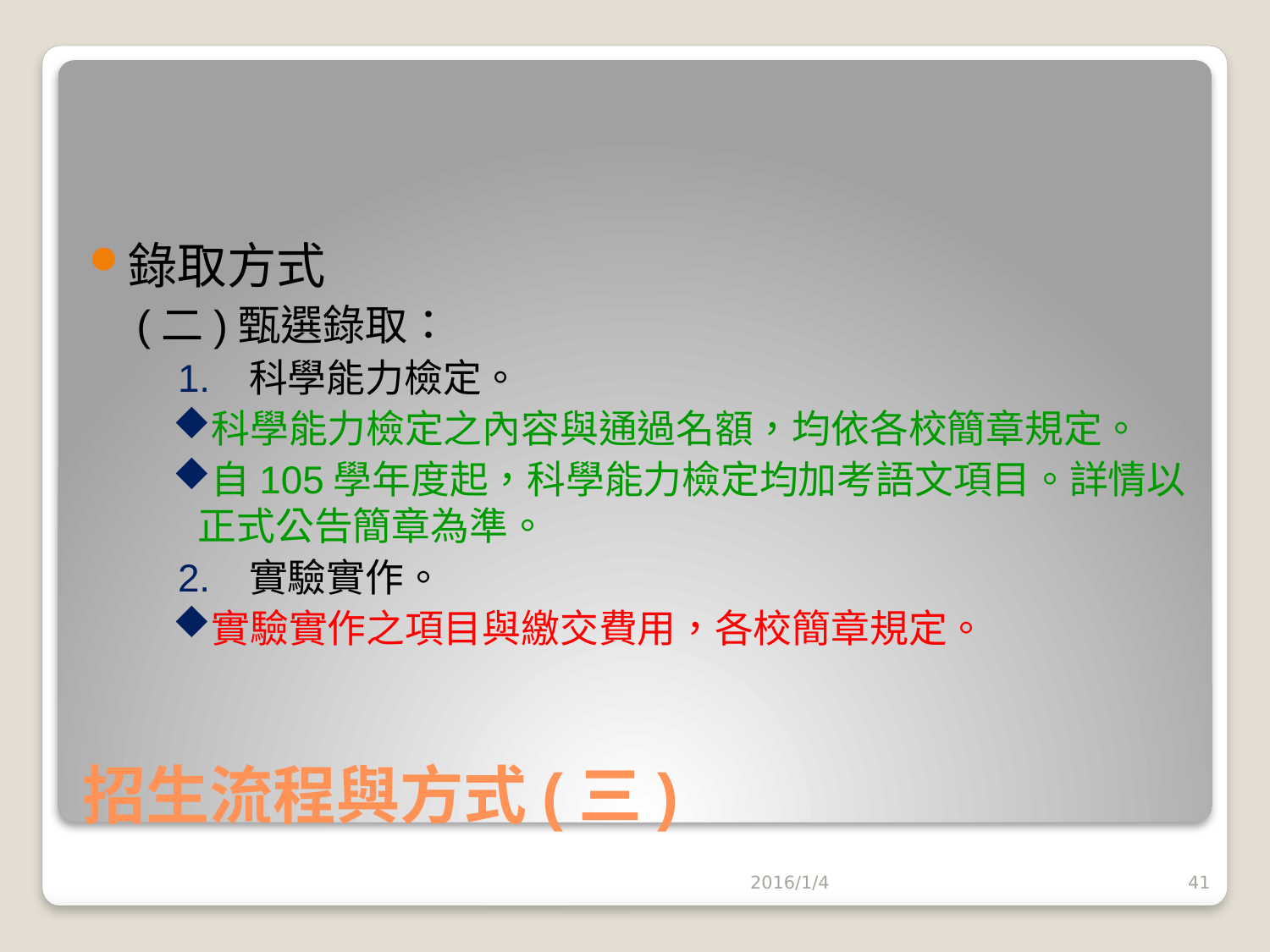

錄取方式
(二)甄選錄取：
科學能力檢定。
科學能力檢定之內容與通過名額，均依各校簡章規定。
自105學年度起，科學能力檢定均加考語文項目。詳情以正式公告簡章為準。
實驗實作。
實驗實作之項目與繳交費用，各校簡章規定。
# 招生流程與方式(三)
2016/1/4
41